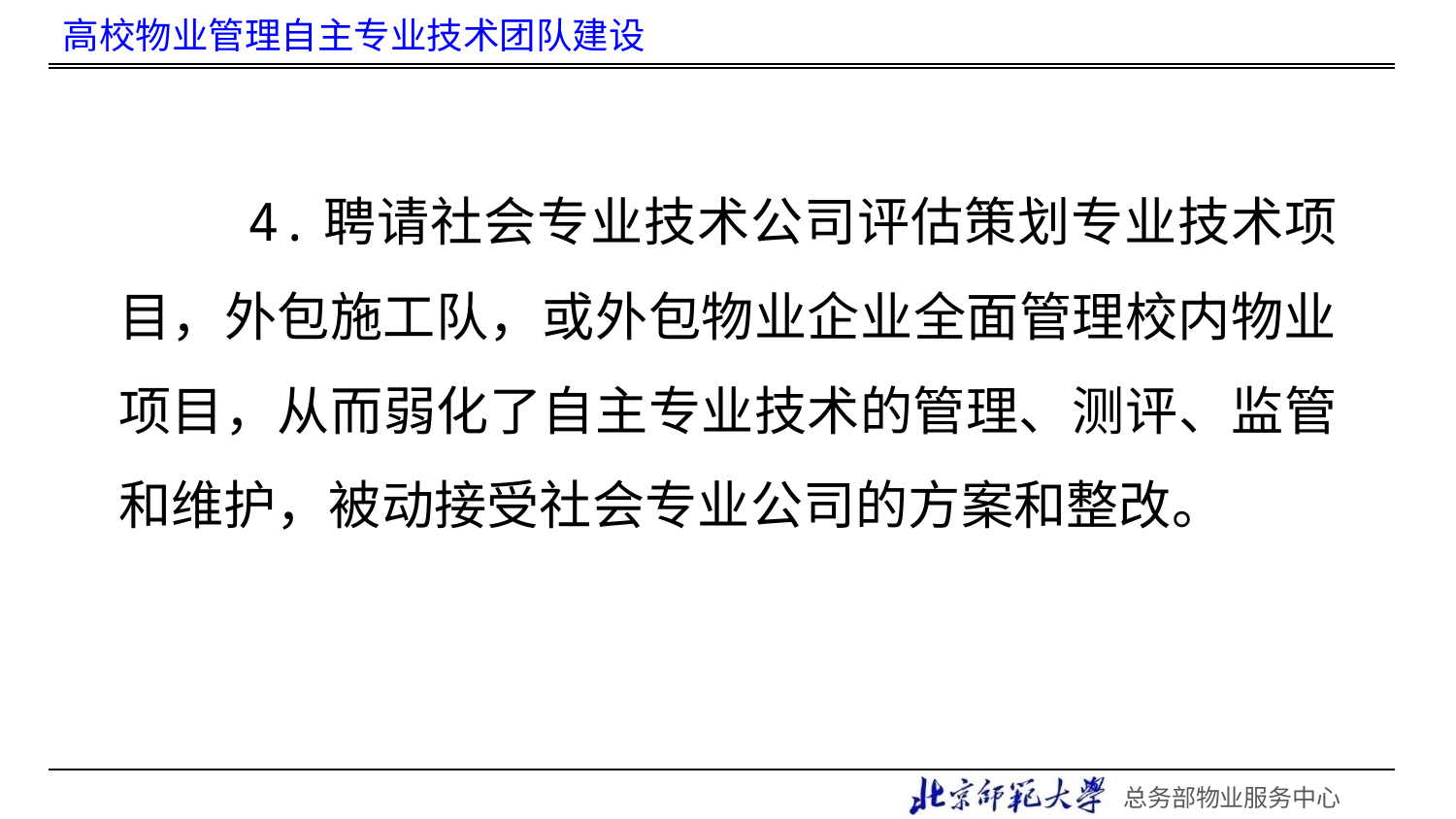

4.聘请社会专业技术公司评估策划专业技术项目，外包施工队，或外包物业企业全面管理校内物业项目，从而弱化了自主专业技术的管理、测评、监管和维护，被动接受社会专业公司的方案和整改。